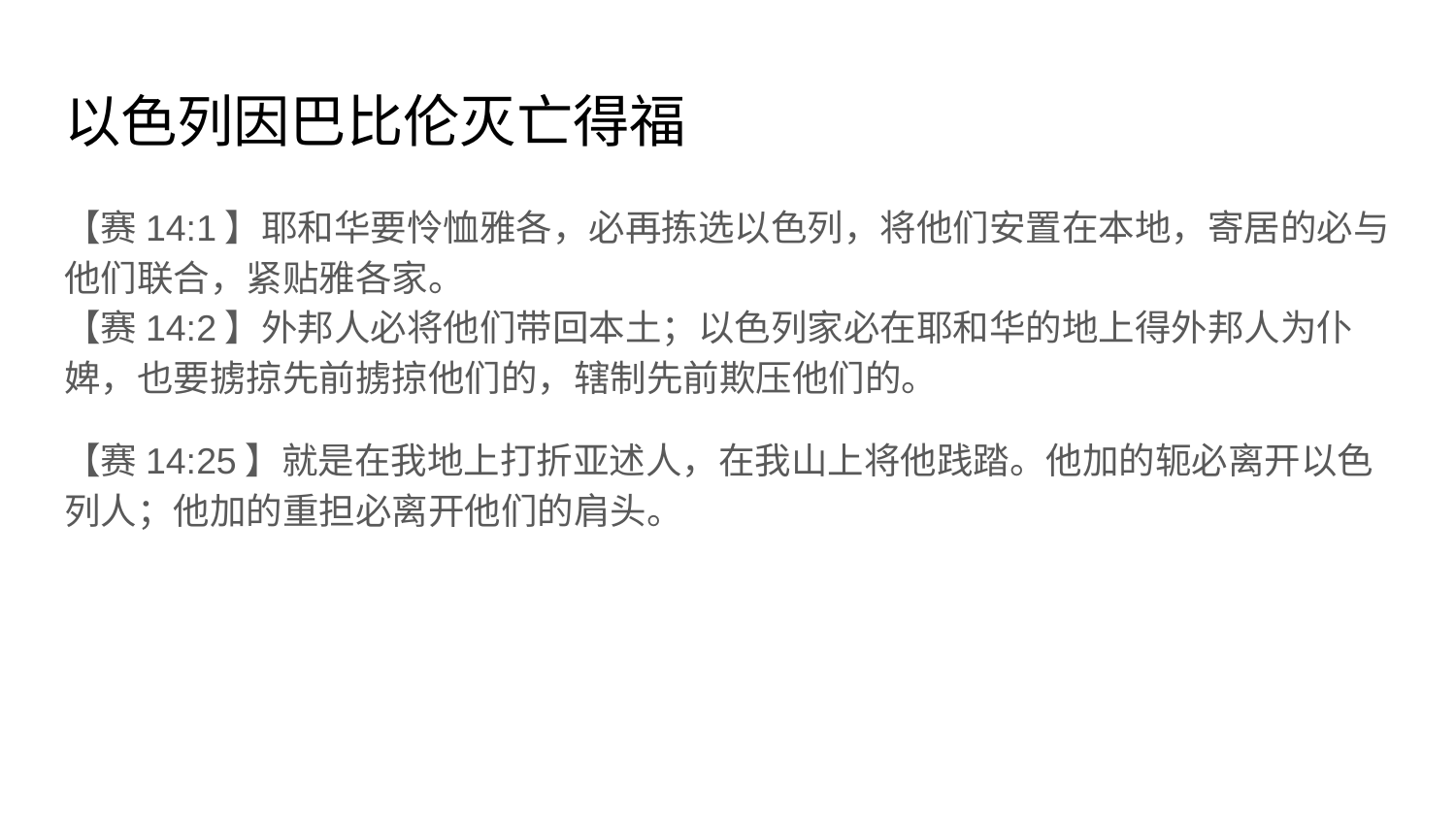

# 以色列因巴比伦灭亡得福
【赛14:1】耶和华要怜恤雅各，必再拣选以色列，将他们安置在本地，寄居的必与他们联合，紧贴雅各家。
【赛14:2】外邦人必将他们带回本土；以色列家必在耶和华的地上得外邦人为仆婢，也要掳掠先前掳掠他们的，辖制先前欺压他们的。
【赛14:25】就是在我地上打折亚述人，在我山上将他践踏。他加的轭必离开以色列人；他加的重担必离开他们的肩头。